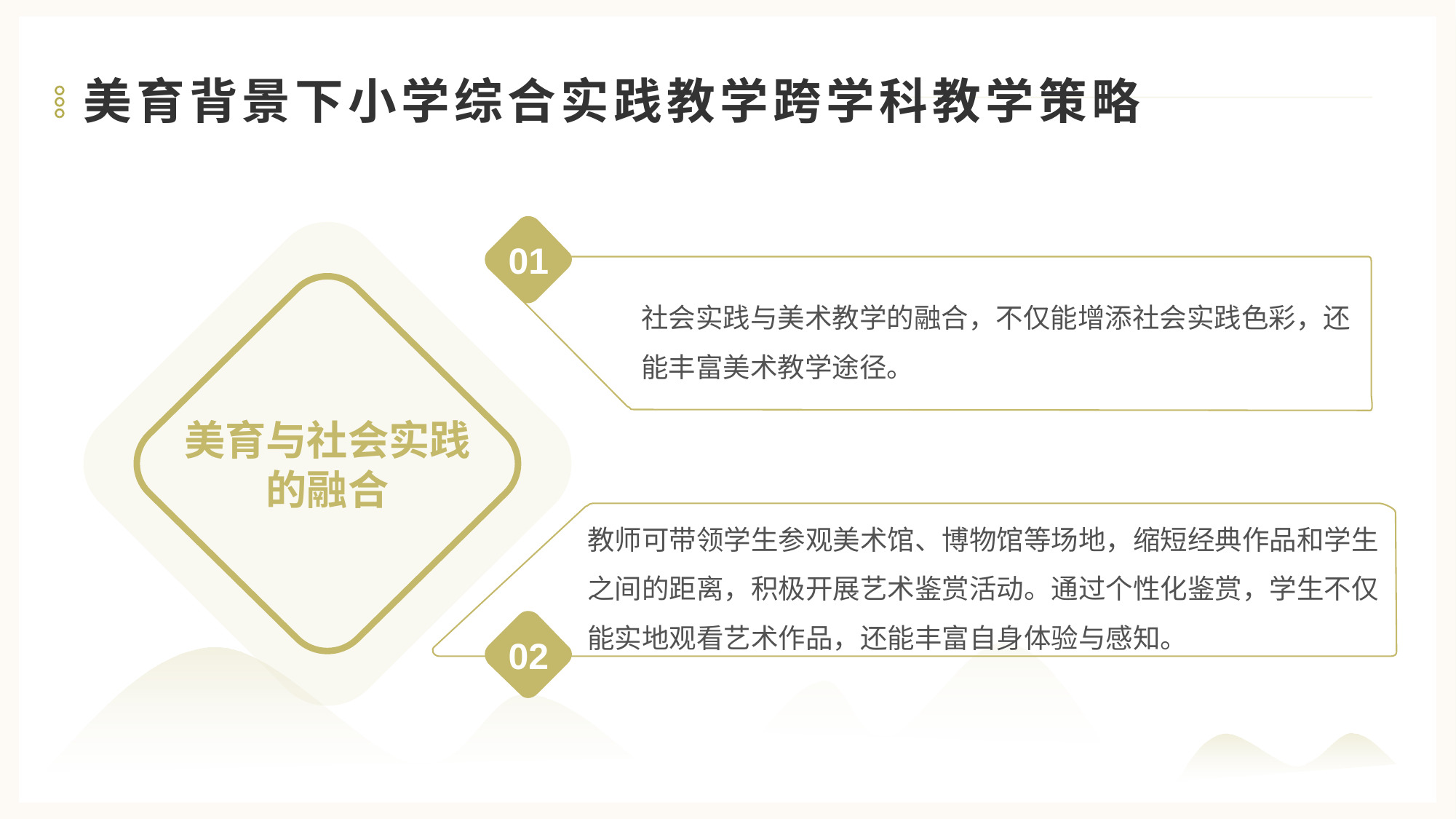

# 美育背景下小学综合实践教学跨学科教学策略
01

社会实践与美术教学的融合，不仅能增添社会实践色彩，还能丰富美术教学途径。
美育与社会实践的融合
教师可带领学生参观美术馆、博物馆等场地，缩短经典作品和学生之间的距离，积极开展艺术鉴赏活动。通过个性化鉴赏，学生不仅能实地观看艺术作品，还能丰富自身体验与感知。
02